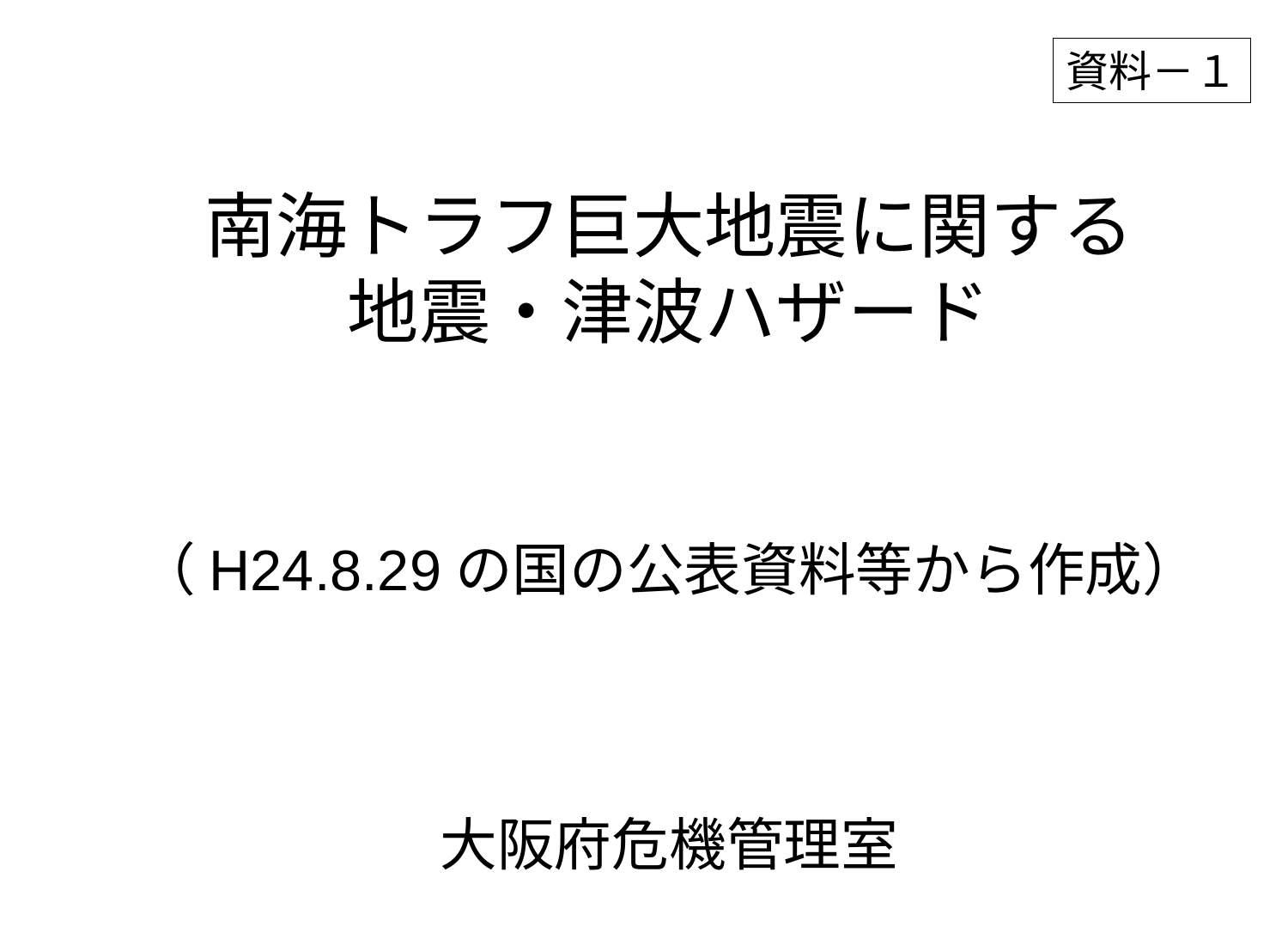

資料－１
南海トラフ巨大地震に関する
地震・津波ハザード
（H24.8.29の国の公表資料等から作成）
大阪府危機管理室